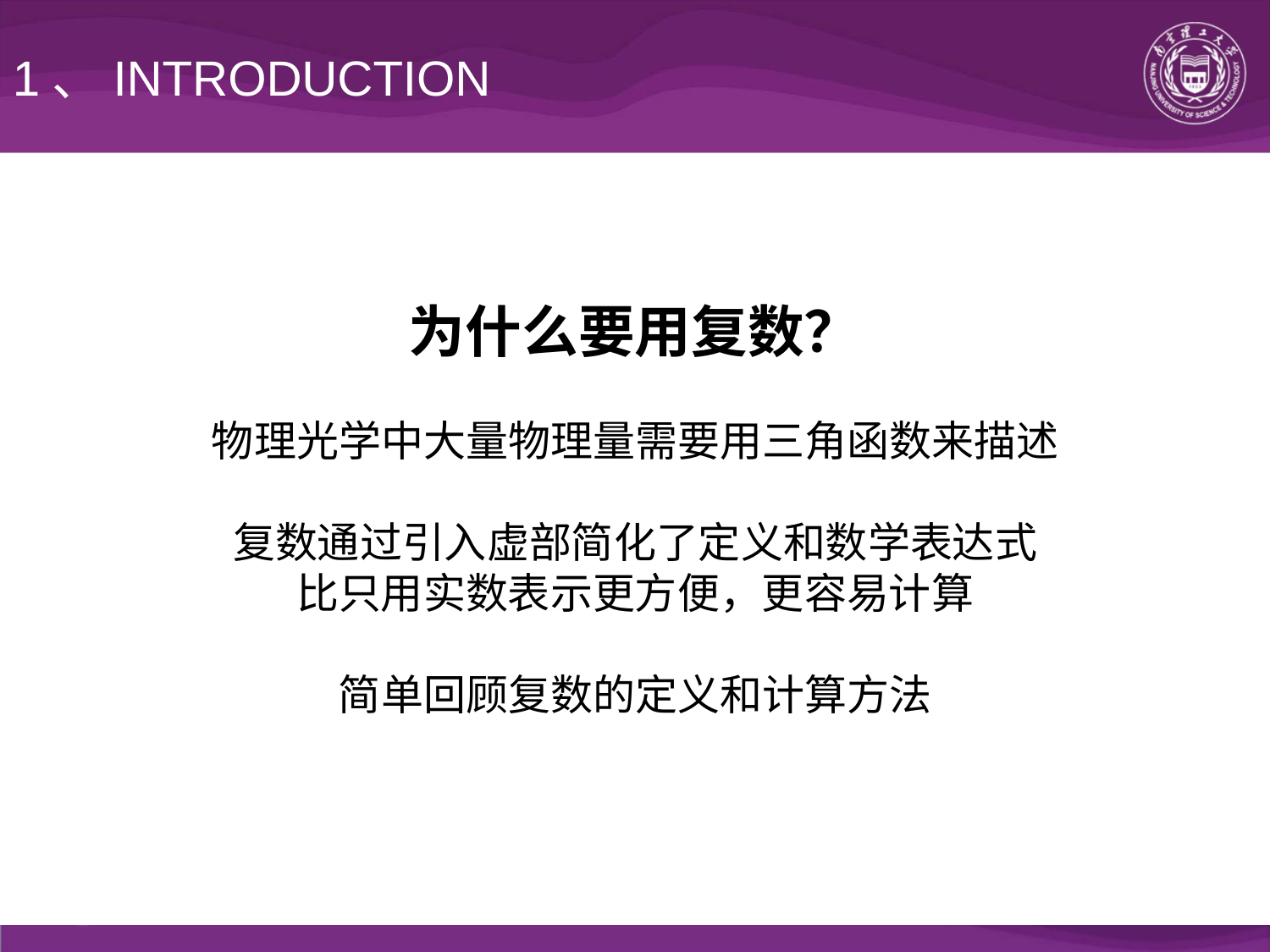

1、INTRODUCTION
为什么要用复数？

物理光学中大量物理量需要用三角函数来描述

复数通过引入虚部简化了定义和数学表达式
比只用实数表示更方便，更容易计算

简单回顾复数的定义和计算方法